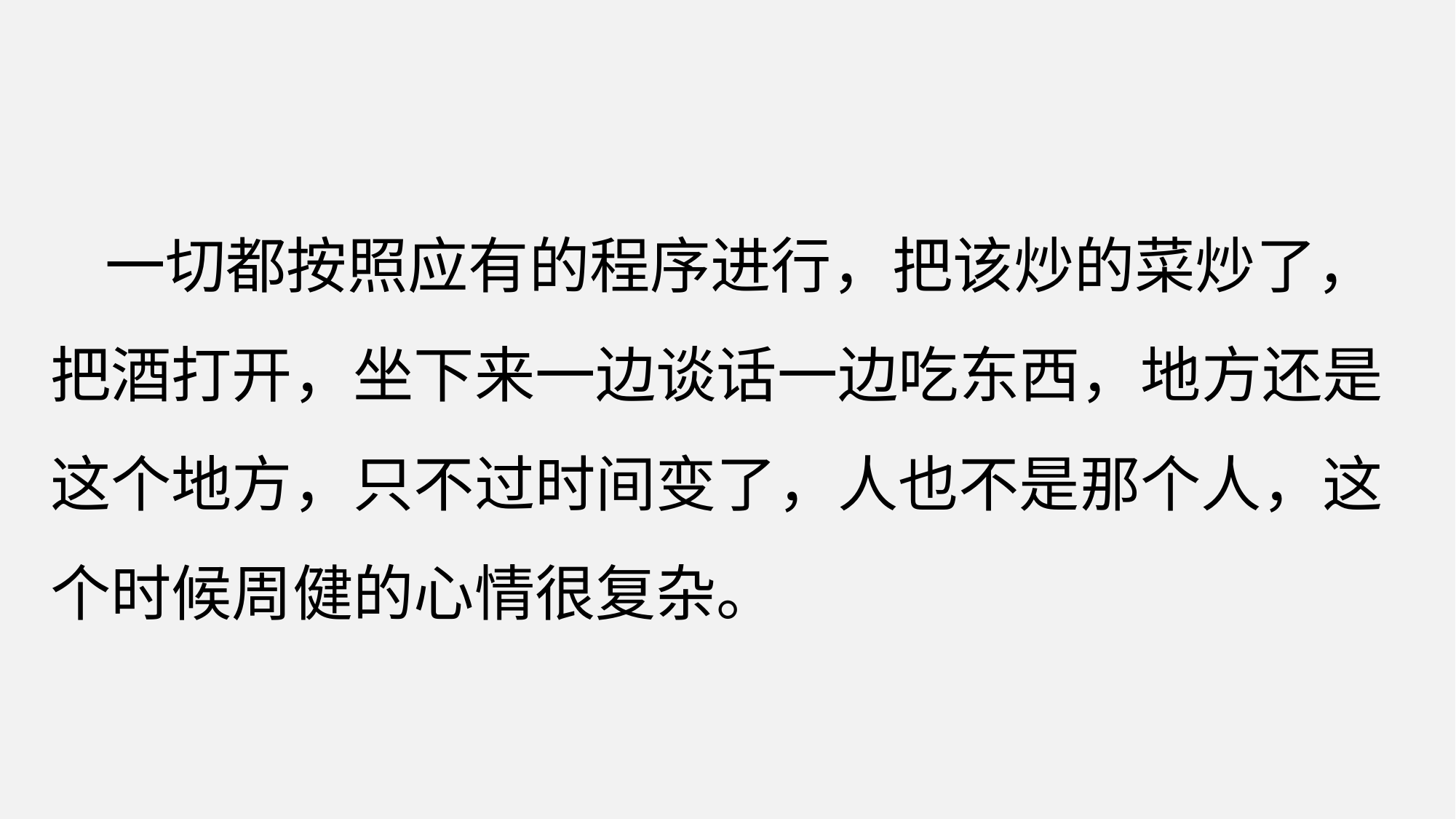

一切都按照应有的程序进行，把该炒的菜炒了，把酒打开，坐下来一边谈话一边吃东西，地方还是这个地方，只不过时间变了，人也不是那个人，这个时候周健的心情很复杂。